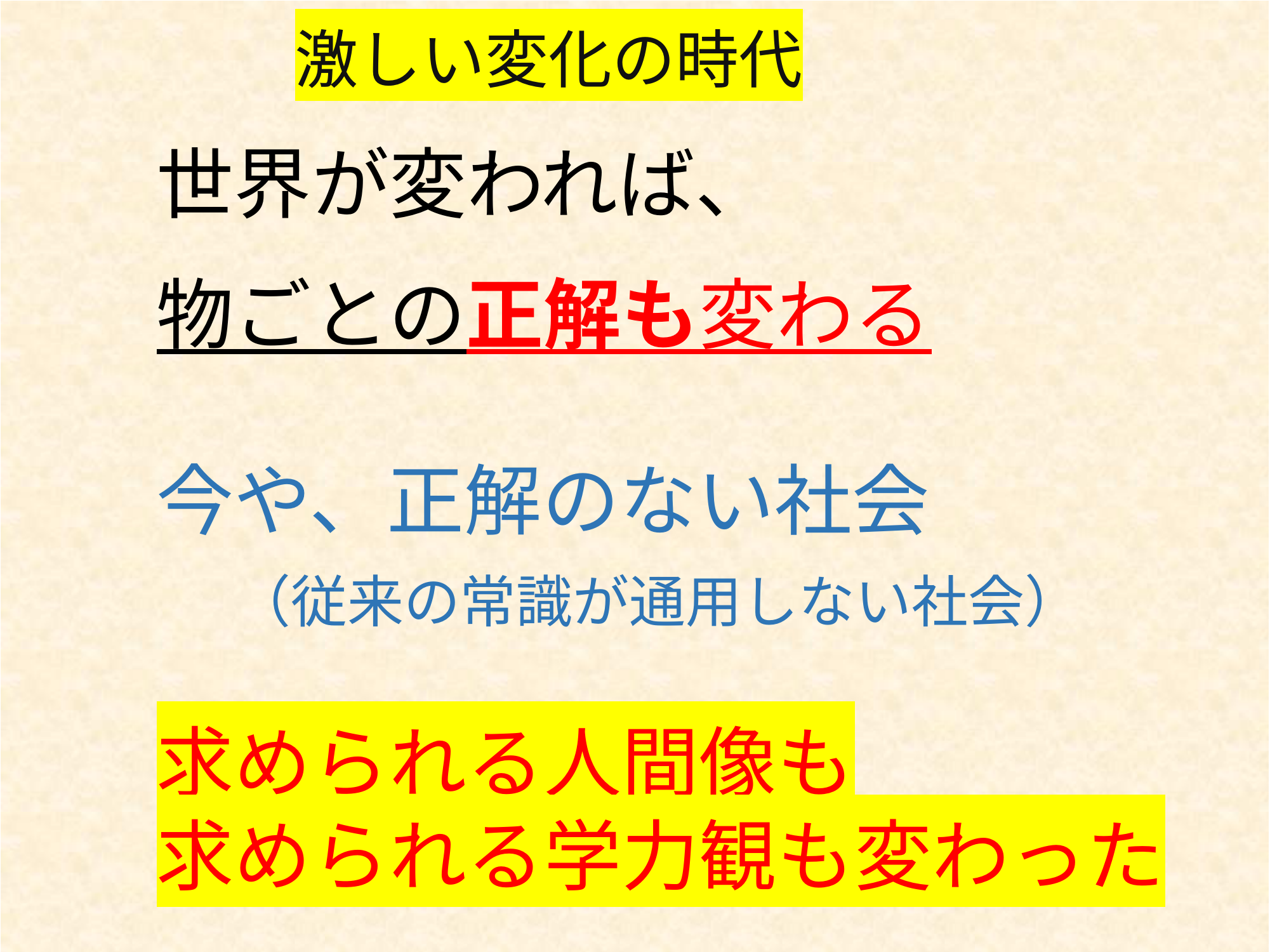

激しい変化の時代

世界が変われば、

物ごとの正解も変わる

今や、正解のない社会
　（従来の常識が通用しない社会）

求められる人間像も
求められる学力観も変わった